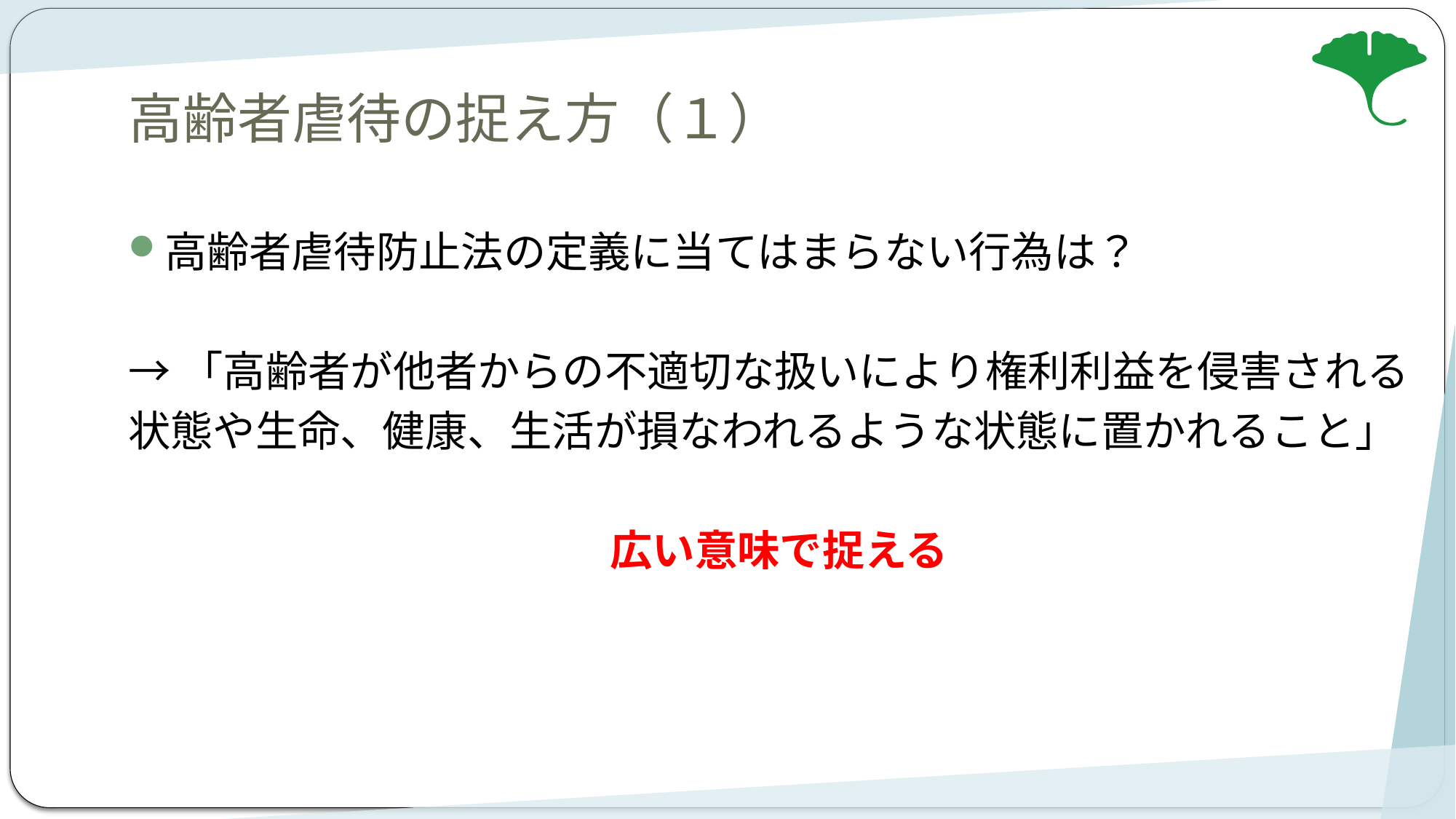

# 高齢者虐待の捉え方（１）

高齢者虐待防止法の定義に当てはまらない行為は？

→「高齢者が他者からの不適切な扱いにより権利利益を侵害される
状態や生命、健康、生活が損なわれるような状態に置かれること」

広い意味で捉える